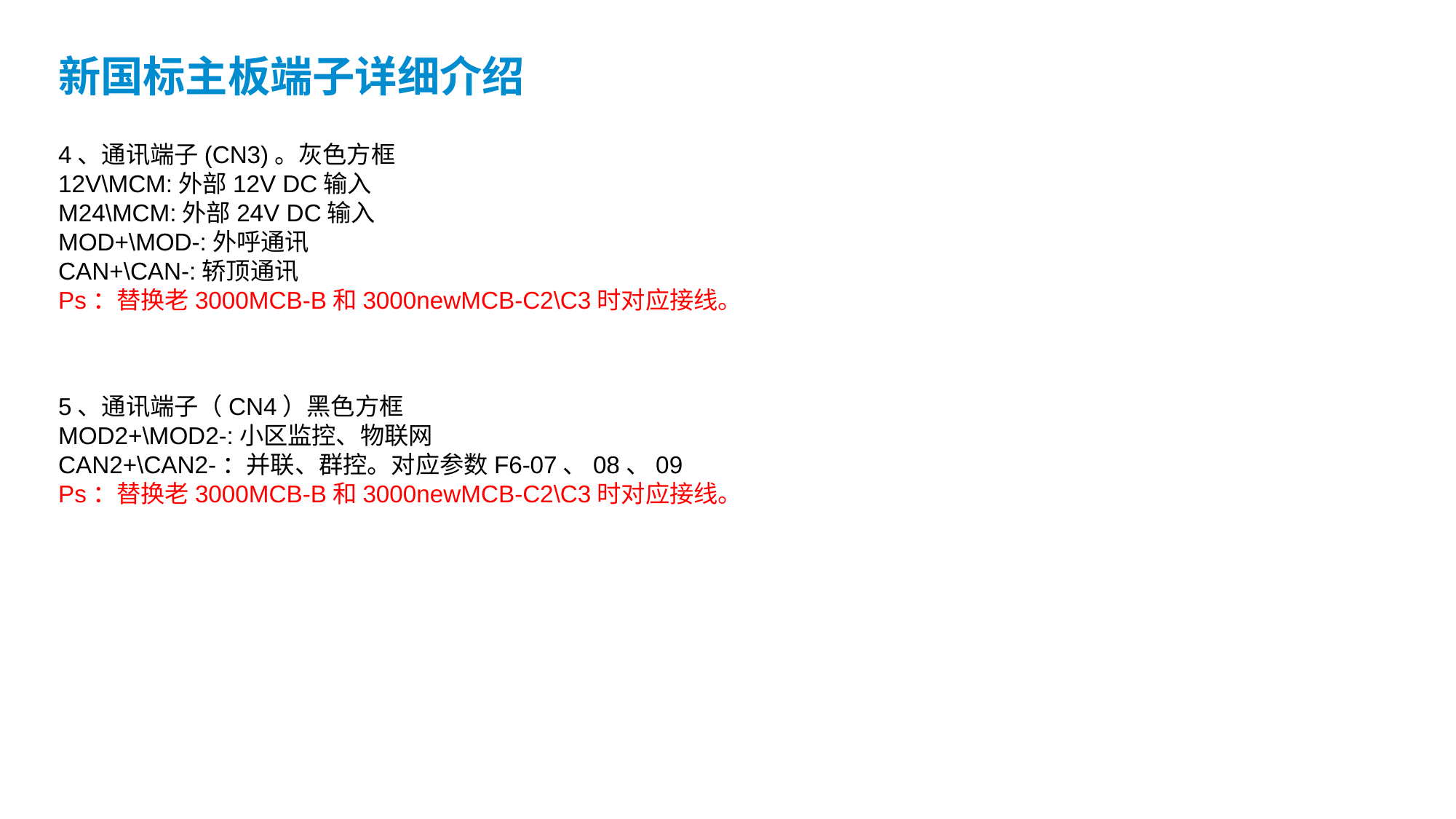

新国标主板端子详细介绍
4、通讯端子(CN3)。灰色方框
12V\MCM:外部12V DC输入
M24\MCM:外部24V DC输入
MOD+\MOD-:外呼通讯
CAN+\CAN-:轿顶通讯
Ps：替换老3000MCB-B和3000newMCB-C2\C3时对应接线。
5、通讯端子（CN4）黑色方框
MOD2+\MOD2-:小区监控、物联网
CAN2+\CAN2-：并联、群控。对应参数F6-07、08、09
Ps：替换老3000MCB-B和3000newMCB-C2\C3时对应接线。